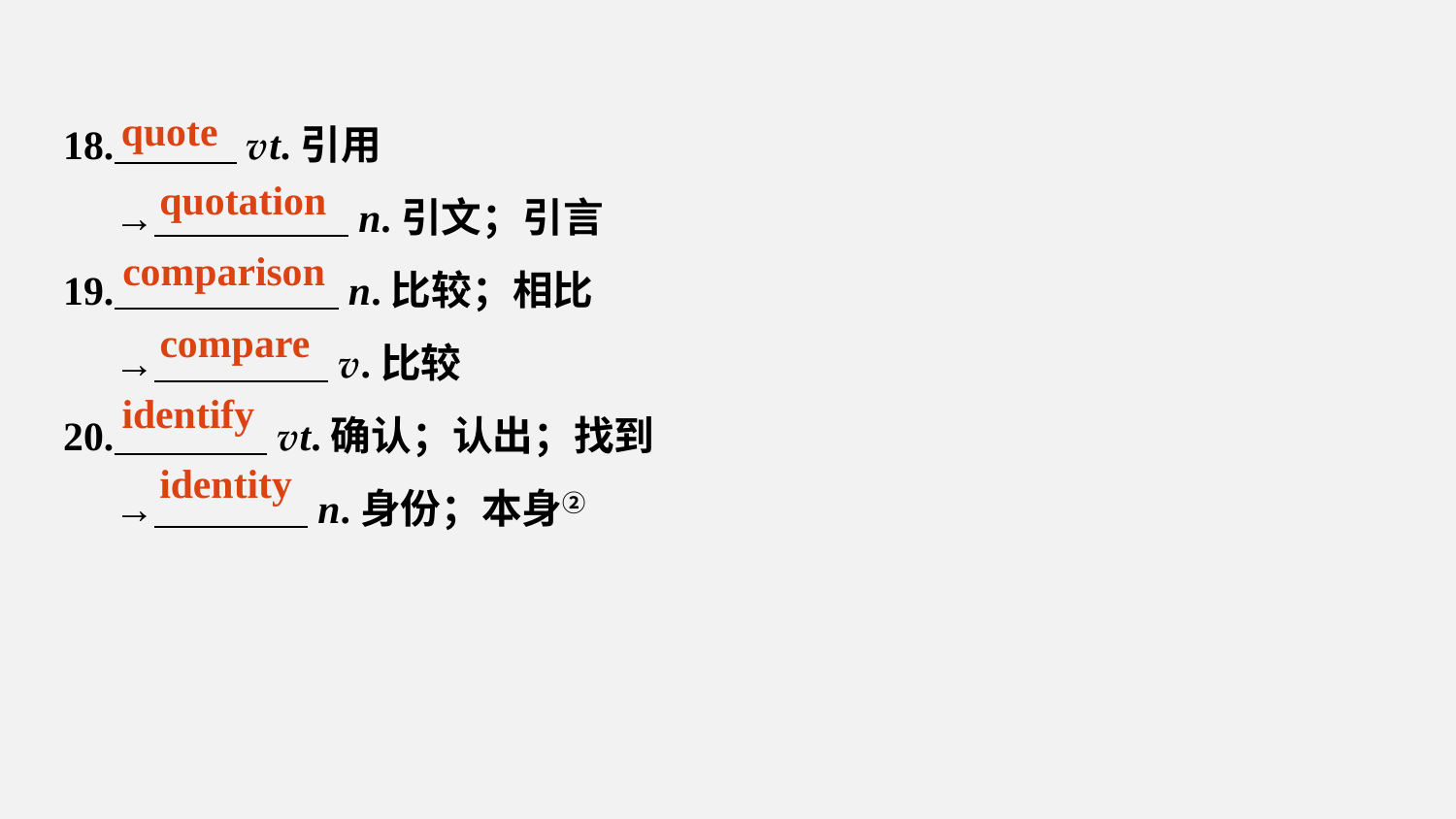

18.             vt.引用
     →                    n.引文；引言
19.                       n.比较；相比
     →                  v.比较
20.                vt.确认；认出；找到
     →                n.身份；本身②
quote
quotation
comparison
compare
identify
identity